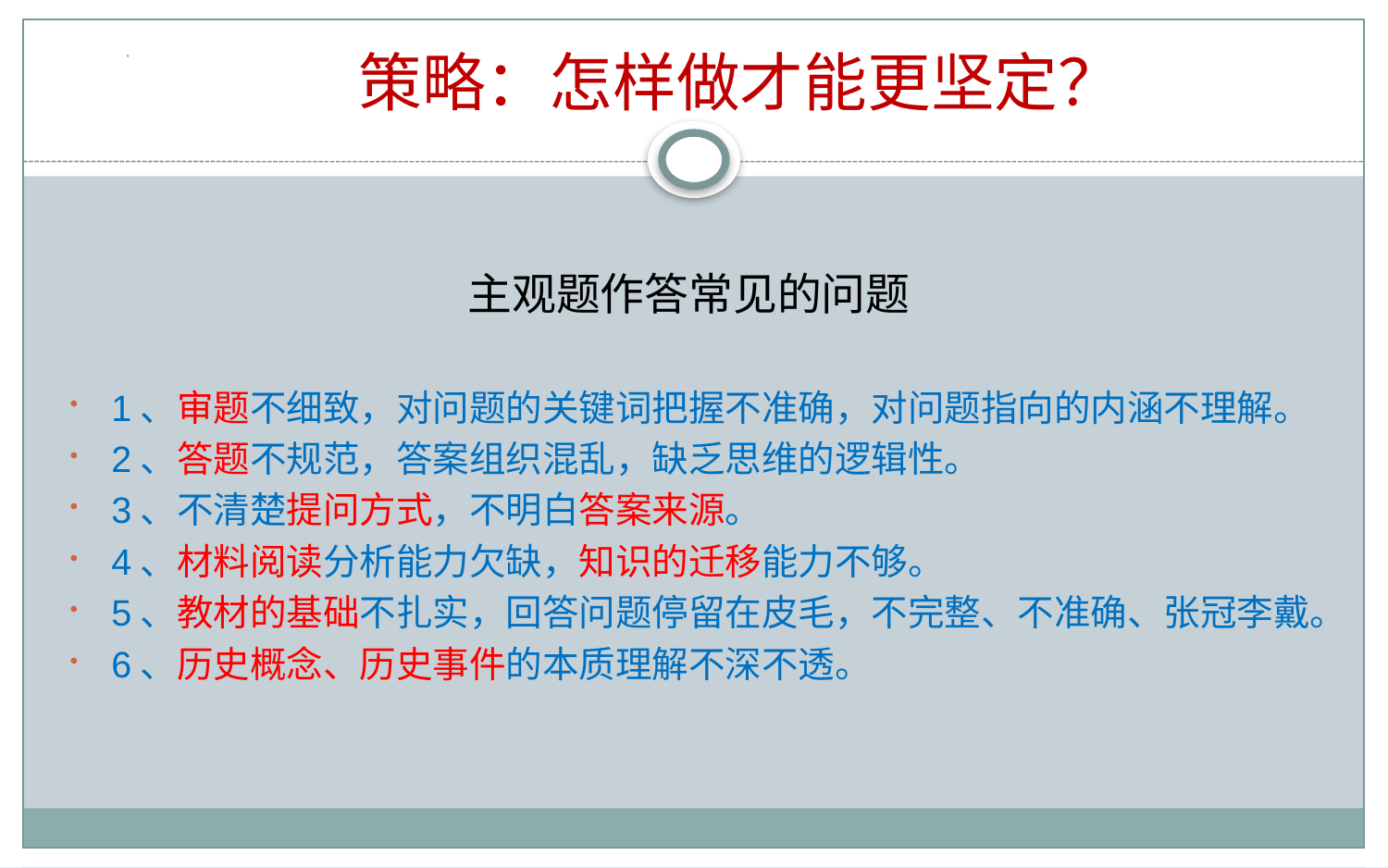

策略：怎样做才能更坚定？
# 主观题作答常见的问题
1、审题不细致，对问题的关键词把握不准确，对问题指向的内涵不理解。
2、答题不规范，答案组织混乱，缺乏思维的逻辑性。
3、不清楚提问方式，不明白答案来源。
4、材料阅读分析能力欠缺，知识的迁移能力不够。
5、教材的基础不扎实，回答问题停留在皮毛，不完整、不准确、张冠李戴。
6、历史概念、历史事件的本质理解不深不透。